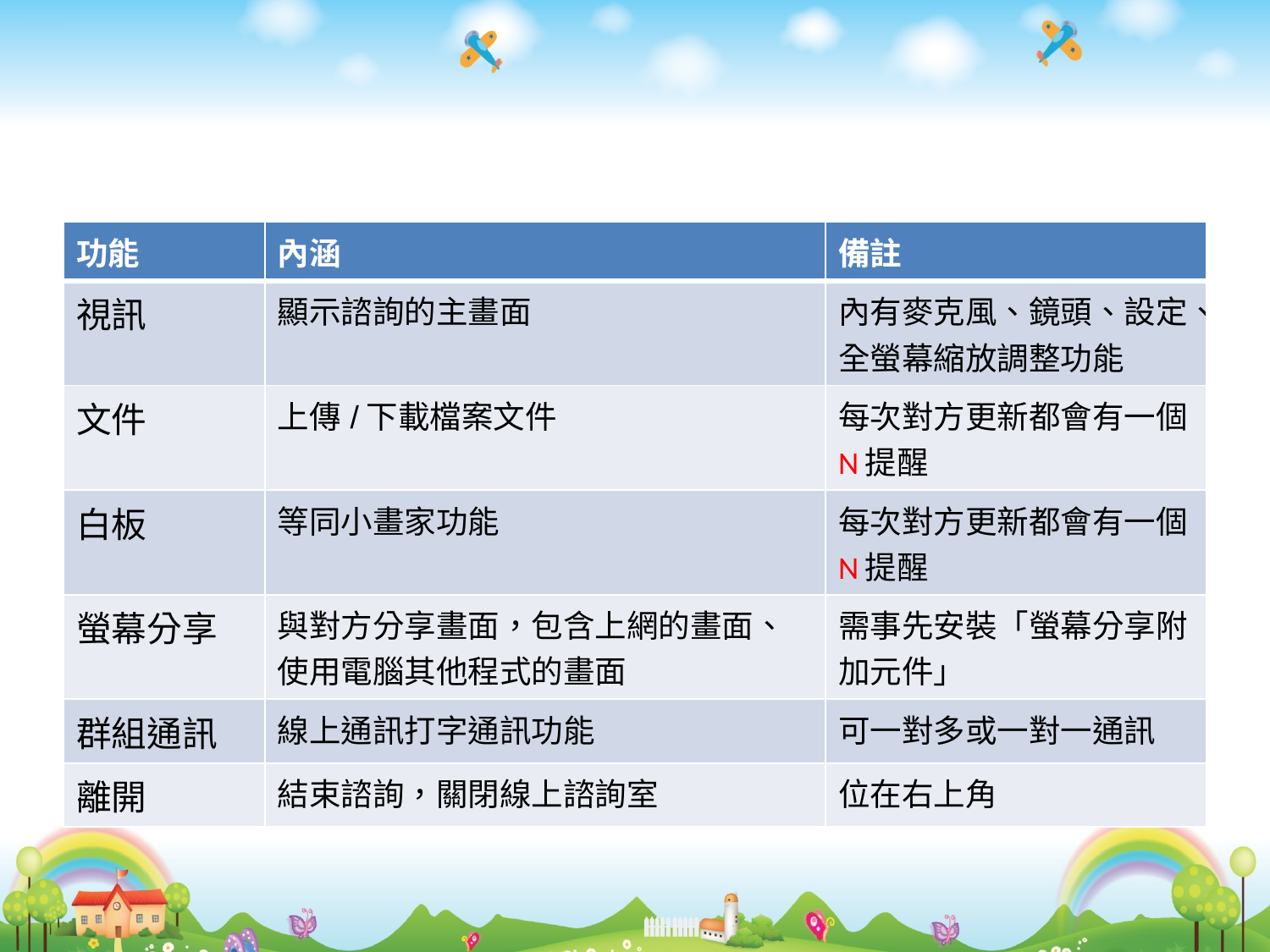

#
| 功能 | 內涵 | 備註 |
| --- | --- | --- |
| 視訊 | 顯示諮詢的主畫面 | 內有麥克風、鏡頭、設定、全螢幕縮放調整功能 |
| 文件 | 上傳/下載檔案文件 | 每次對方更新都會有一個N提醒 |
| 白板 | 等同小畫家功能 | 每次對方更新都會有一個N提醒 |
| 螢幕分享 | 與對方分享畫面，包含上網的畫面、使用電腦其他程式的畫面 | 需事先安裝「螢幕分享附加元件」 |
| 群組通訊 | 線上通訊打字通訊功能 | 可一對多或一對一通訊 |
| 離開 | 結束諮詢，關閉線上諮詢室 | 位在右上角 |